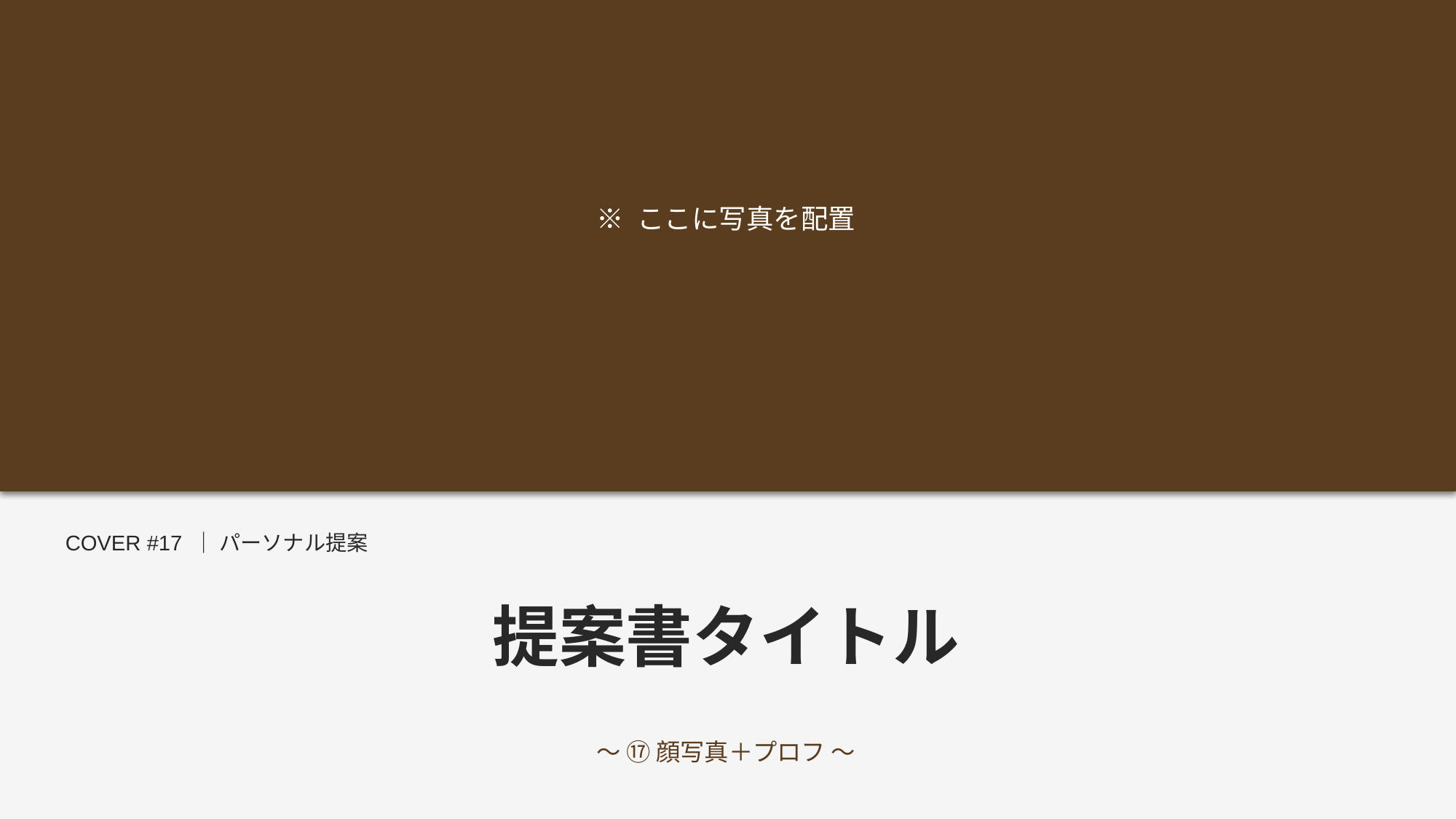

※ ここに写真を配置
COVER #17 ｜ パーソナル提案
提案書タイトル
〜 ⑰ 顔写真＋プロフ 〜